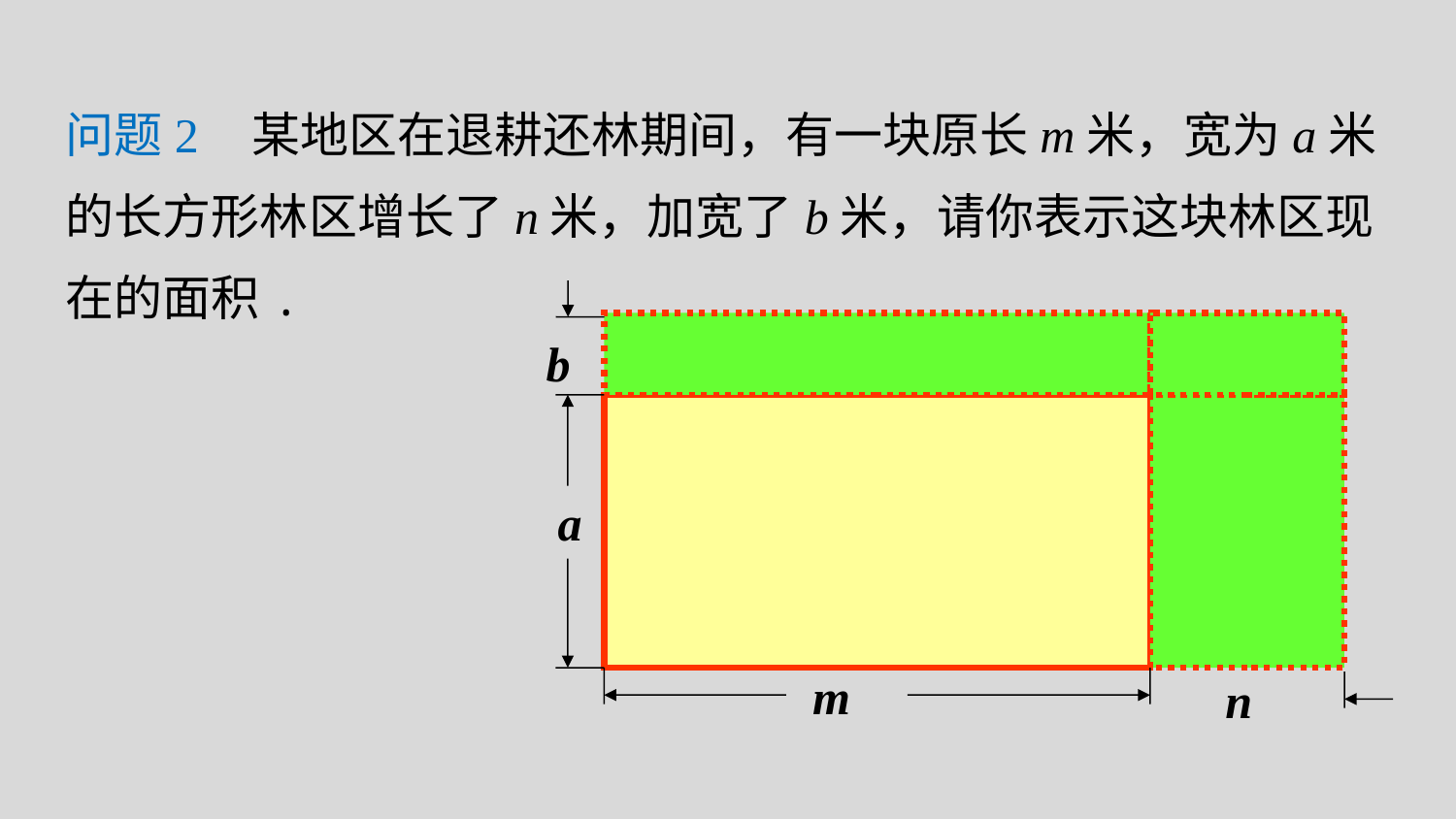

问题2  某地区在退耕还林期间，有一块原长m米，宽为a米的长方形林区增长了n米，加宽了b米，请你表示这块林区现在的面积.

b
n

a

m